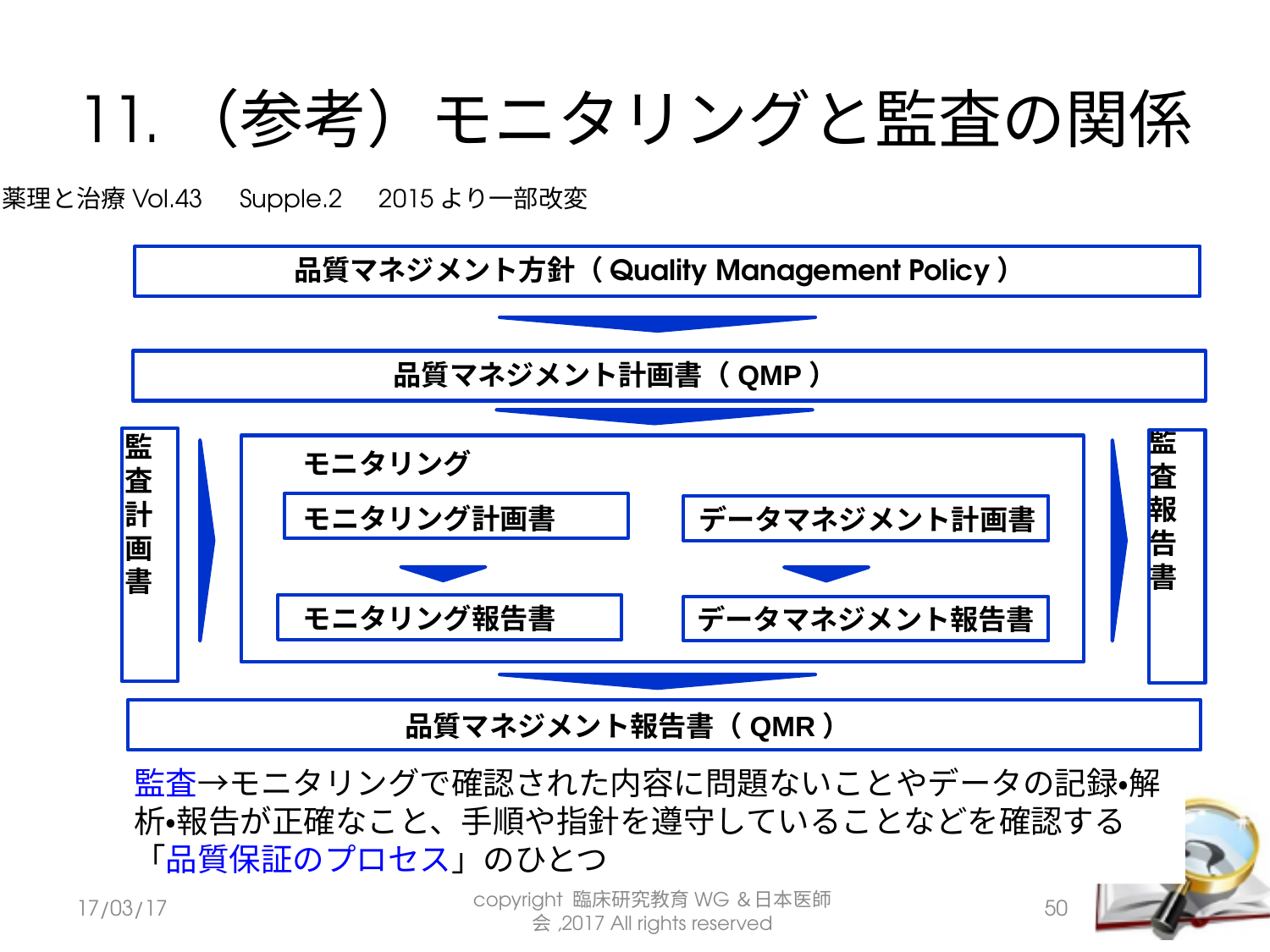

# 11.（参考）モニタリングと監査の関係
薬理と治療Vol.43　Supple.2　2015より一部改変

品質マネジメント方針（Quality Management Policy）

品質マネジメント計画書（QMP）

監査報告書
監査計画書

モニタリング

モニタリング計画書
データマネジメント計画書

モニタリング報告書
データマネジメント報告書

品質マネジメント報告書（QMR）
監査→モニタリングで確認された内容に問題ないことやデータの記録・解析・報告が正確なこと、手順や指針を遵守していることなどを確認する「品質保証のプロセス」のひとつ
17/03/17
copyright 臨床研究教育WG＆日本医師会,2017 All rights reserved
50